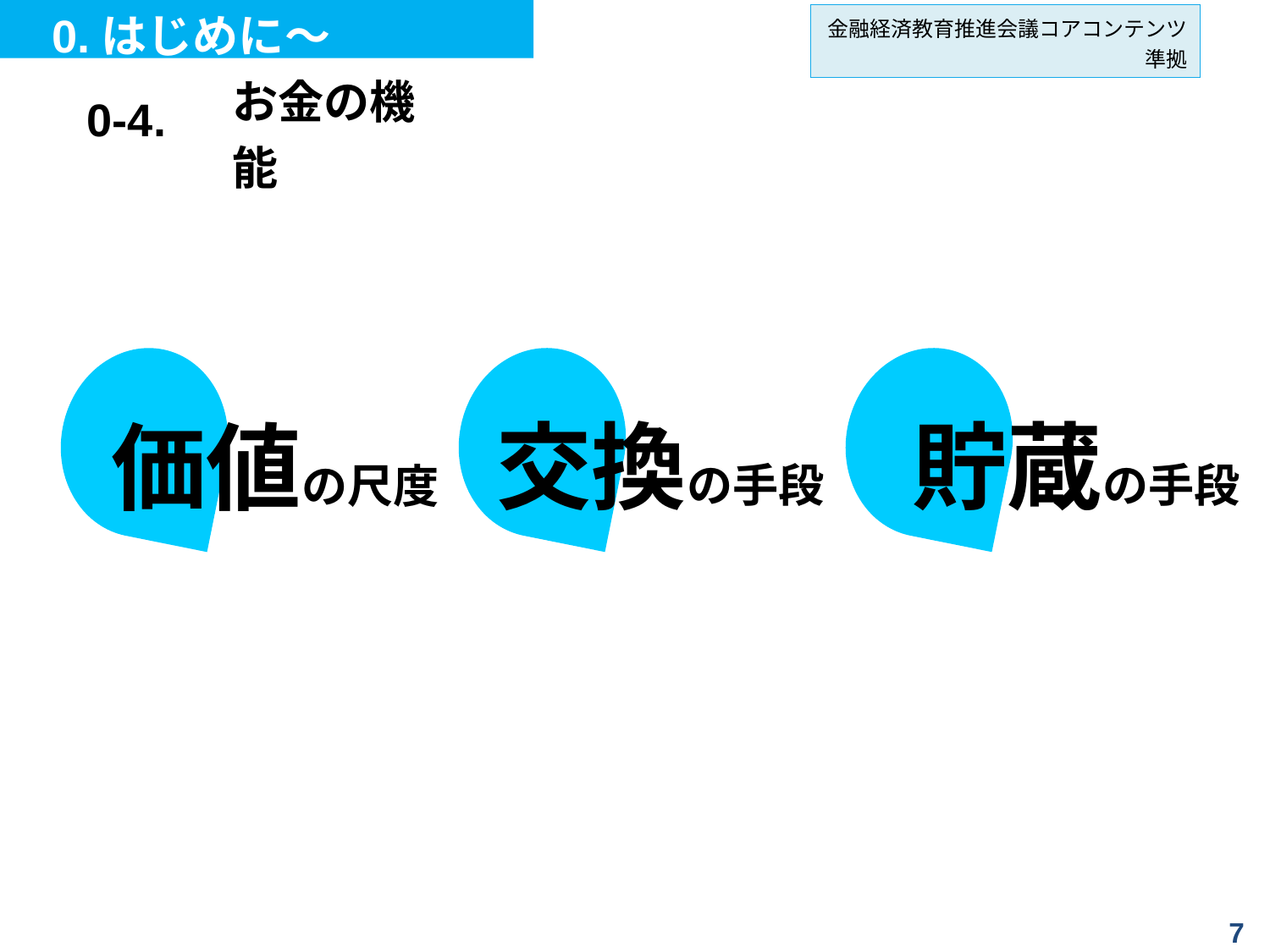

0.はじめに～
金融経済教育推進会議コアコンテンツ準拠
| 0-4. | お金の機能 |
| --- | --- |

交換の手段
貯蔵の手段
価値の尺度